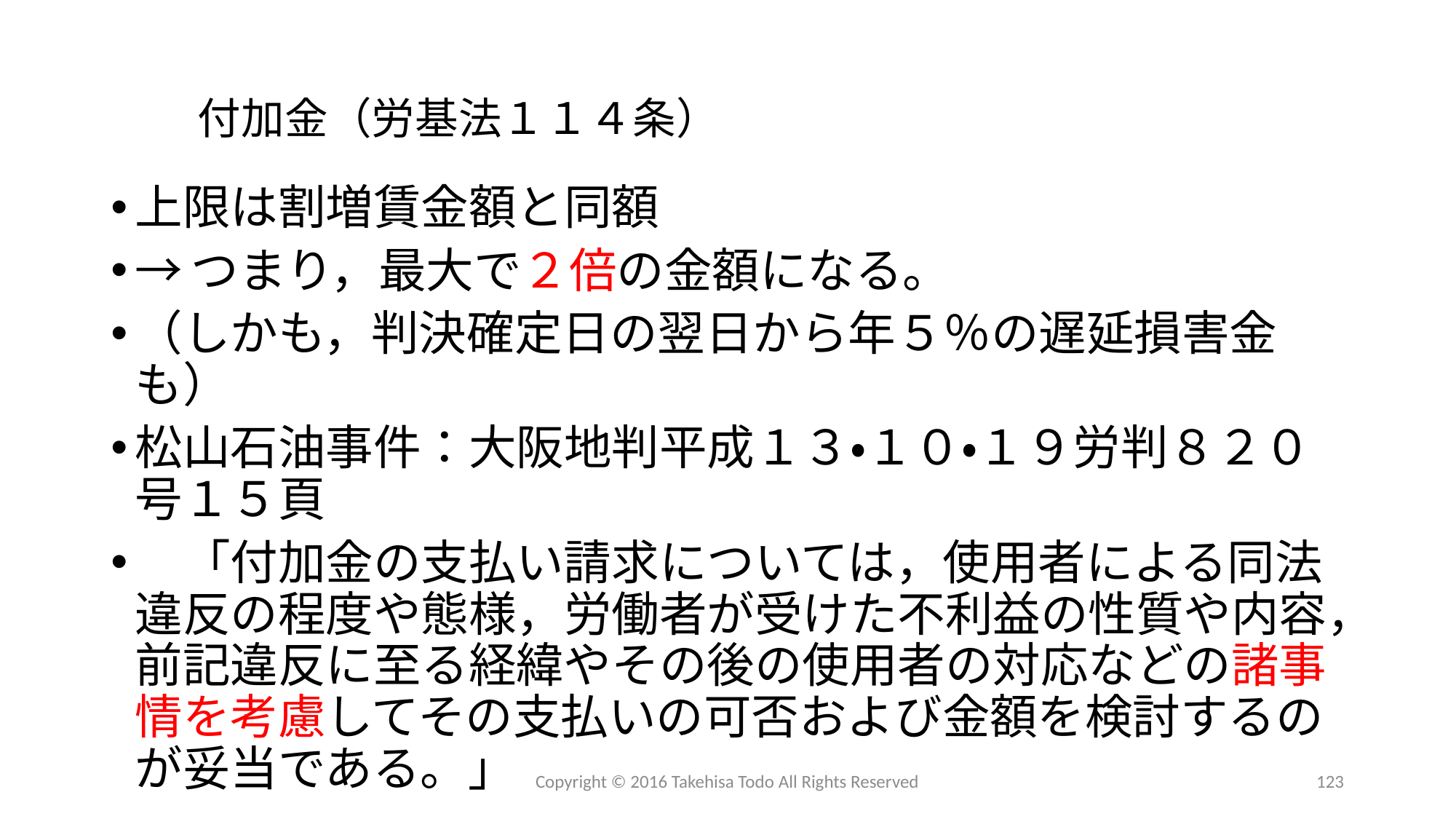

# 付加金（労基法１１４条）
上限は割増賃金額と同額
→つまり，最大で２倍の金額になる。
（しかも，判決確定日の翌日から年５％の遅延損害金も）
松山石油事件：大阪地判平成１３・１０・１９労判８２０号１５頁
　「付加金の支払い請求については，使用者による同法違反の程度や態様，労働者が受けた不利益の性質や内容，前記違反に至る経緯やその後の使用者の対応などの諸事情を考慮してその支払いの可否および金額を検討するのが妥当である。」

Copyright © 2016 Takehisa Todo All Rights Reserved
123